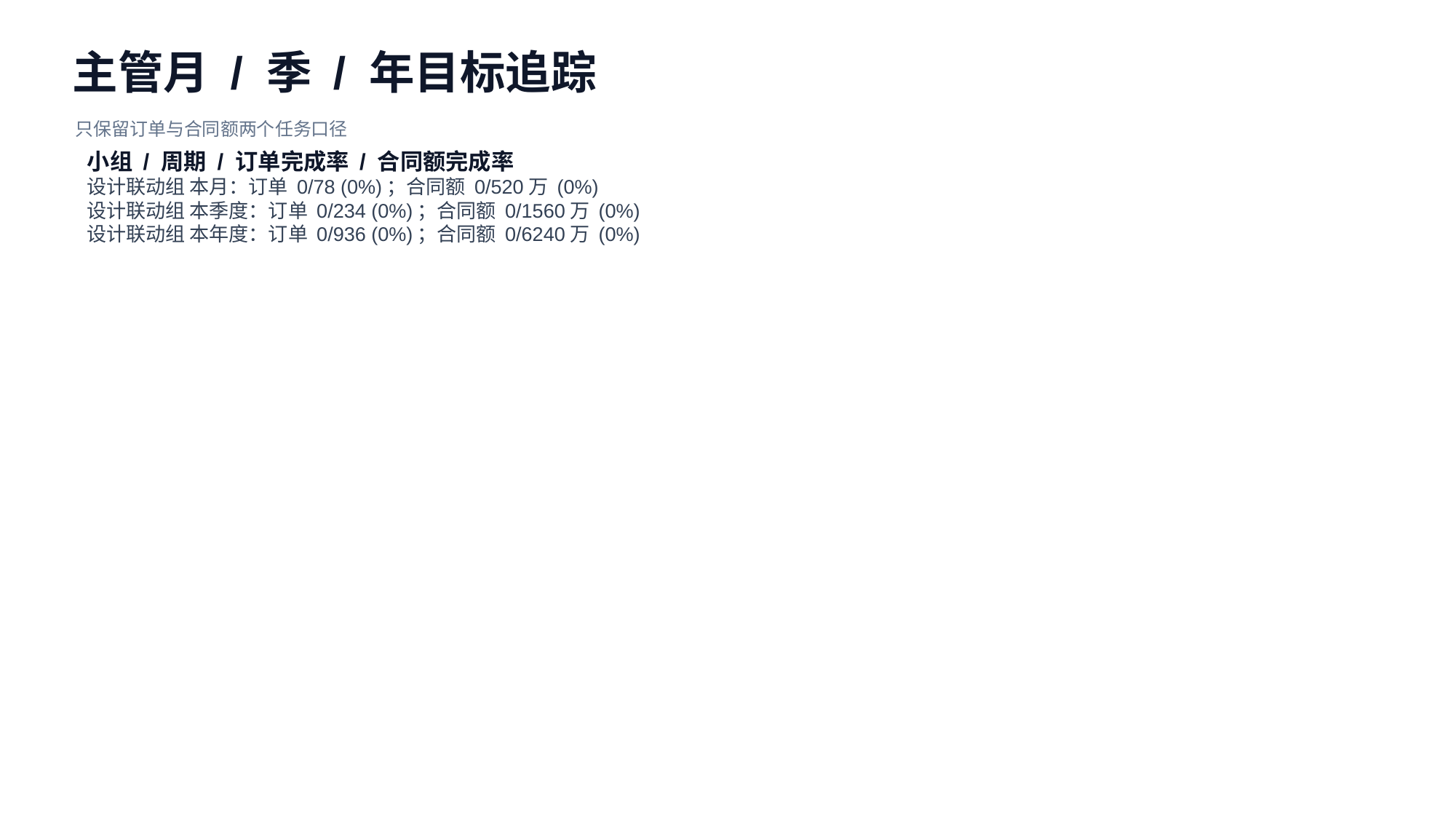

主管月 / 季 / 年目标追踪
只保留订单与合同额两个任务口径
小组 / 周期 / 订单完成率 / 合同额完成率
设计联动组 本月：订单 0/78 (0%)；合同额 0/520万 (0%)
设计联动组 本季度：订单 0/234 (0%)；合同额 0/1560万 (0%)
设计联动组 本年度：订单 0/936 (0%)；合同额 0/6240万 (0%)